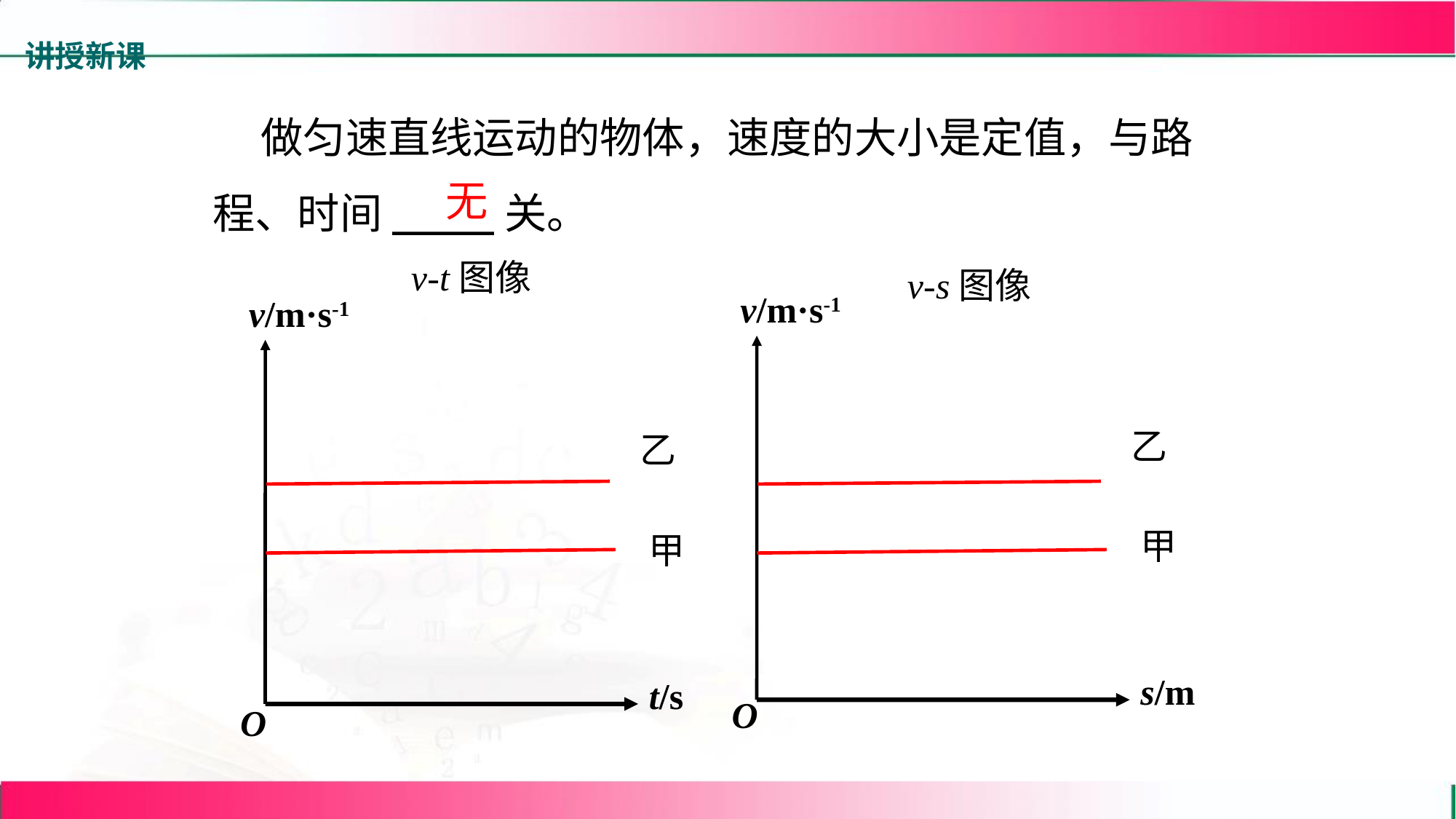

讲授新课
    做匀速直线运动的物体，速度的大小是定值，与路程、时间____关。
无
v-t图像
v-s图像
v/m·s-1
v/m·s-1

乙
乙

甲
甲
s/m
t/s
O
O